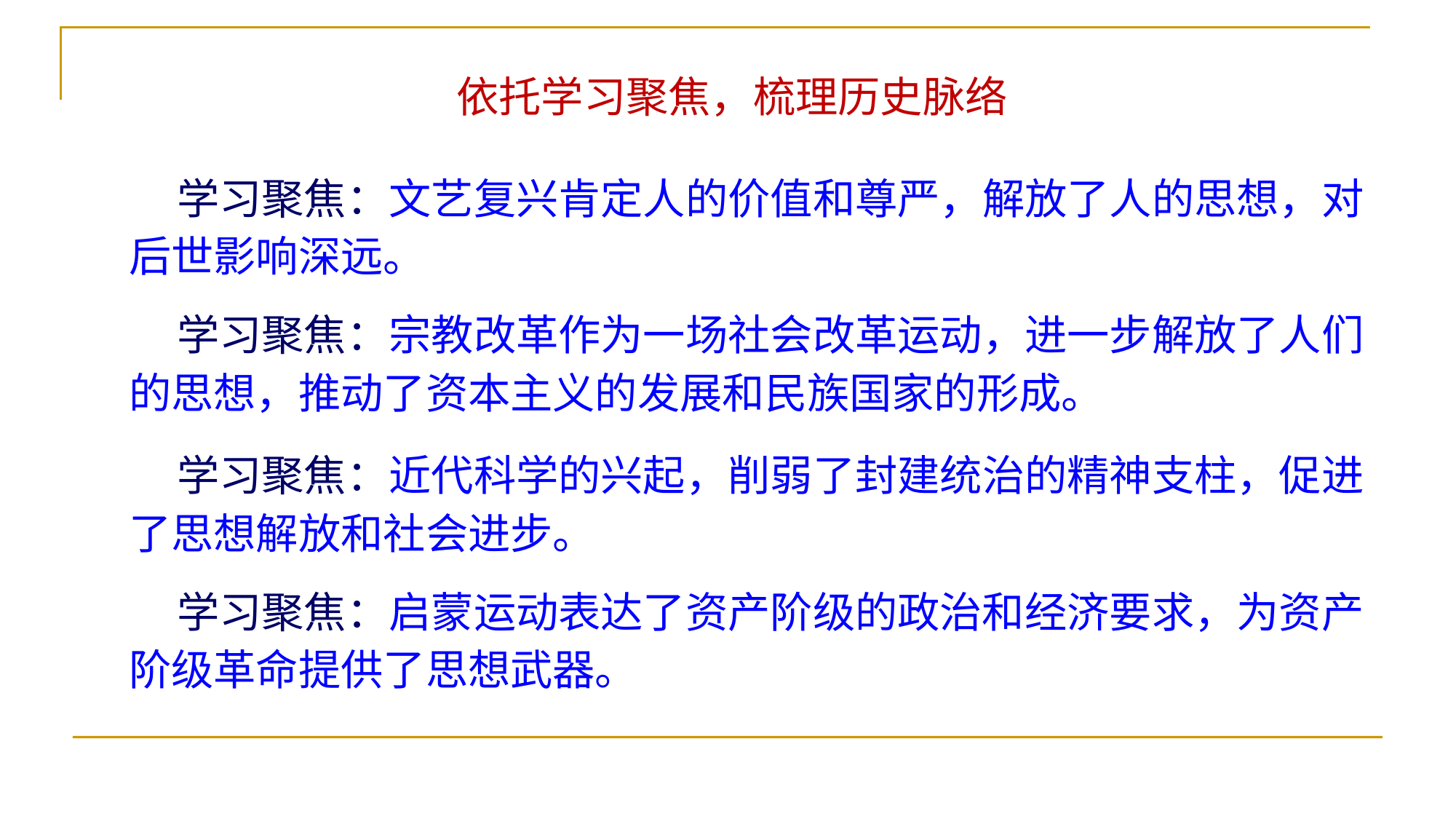

依托学习聚焦，梳理历史脉络
    学习聚焦：文艺复兴肯定人的价值和尊严，解放了人的思想，对后世影响深远。
    学习聚焦：宗教改革作为一场社会改革运动，进一步解放了人们的思想，推动了资本主义的发展和民族国家的形成。
    学习聚焦：近代科学的兴起，削弱了封建统治的精神支柱，促进了思想解放和社会进步。
    学习聚焦：启蒙运动表达了资产阶级的政治和经济要求，为资产阶级革命提供了思想武器。